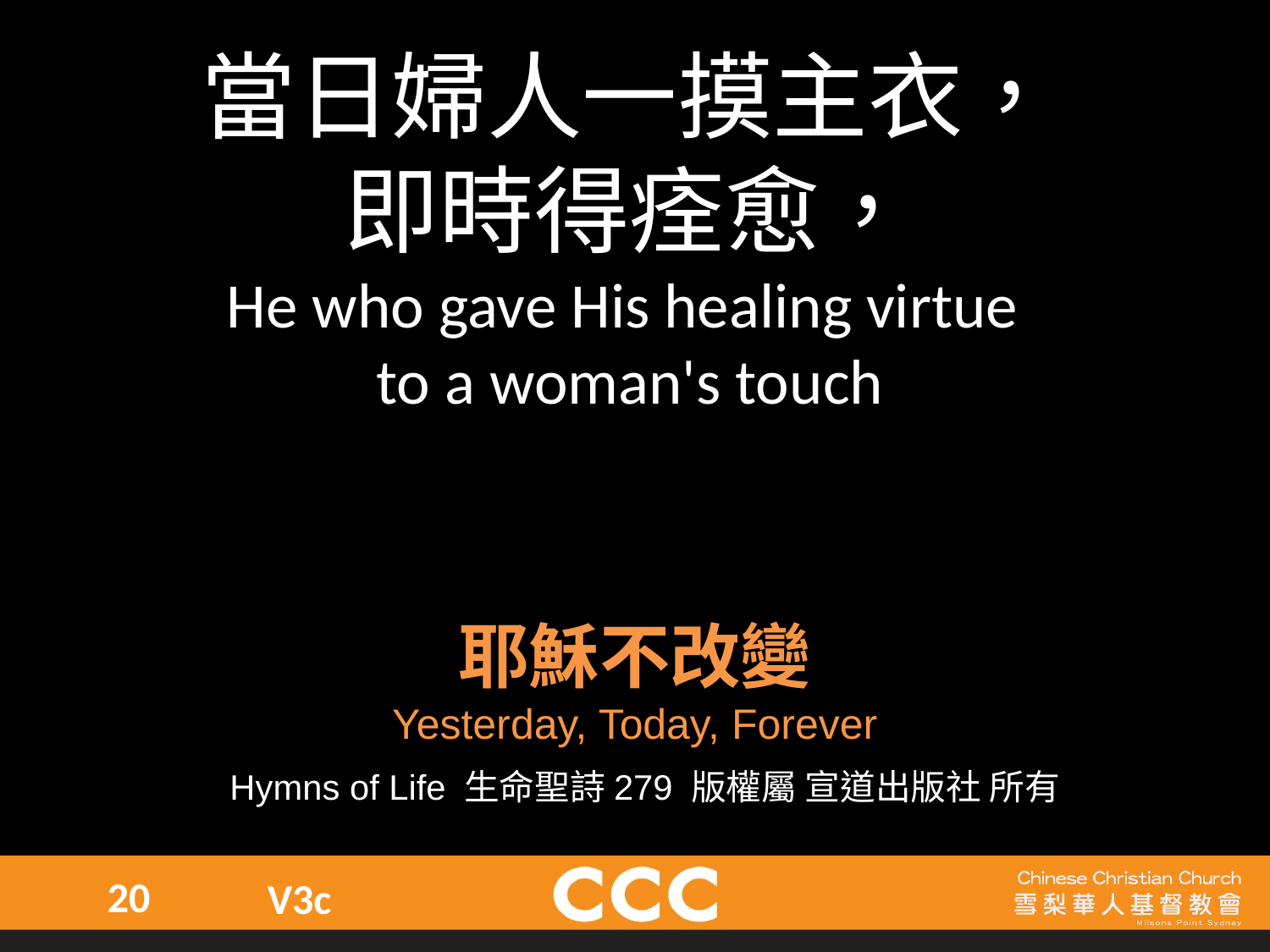

當日婦人一摸主衣，
即時得痊愈，
He who gave His healing virtue
to a woman's touch
耶穌不改變
Yesterday, Today, Forever
Hymns of Life 生命聖詩279 版權屬 宣道出版社 所有
20
V3c